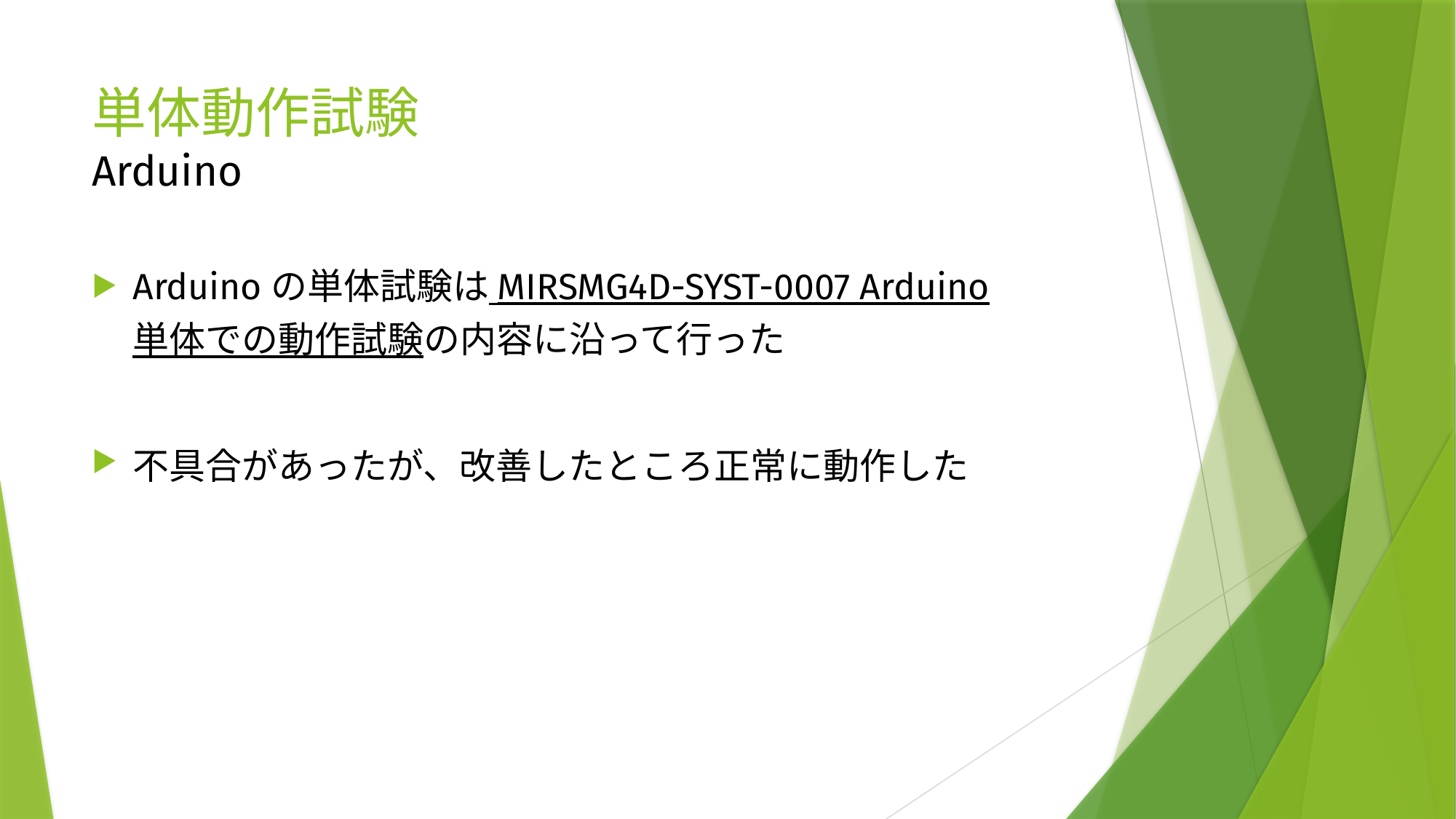

# 単体動作試験 Arduino
Arduinoの単体試験は MIRSMG4D-SYST-0007 Arduino単体での動作試験の内容に沿って行った

不具合があったが、改善したところ正常に動作した